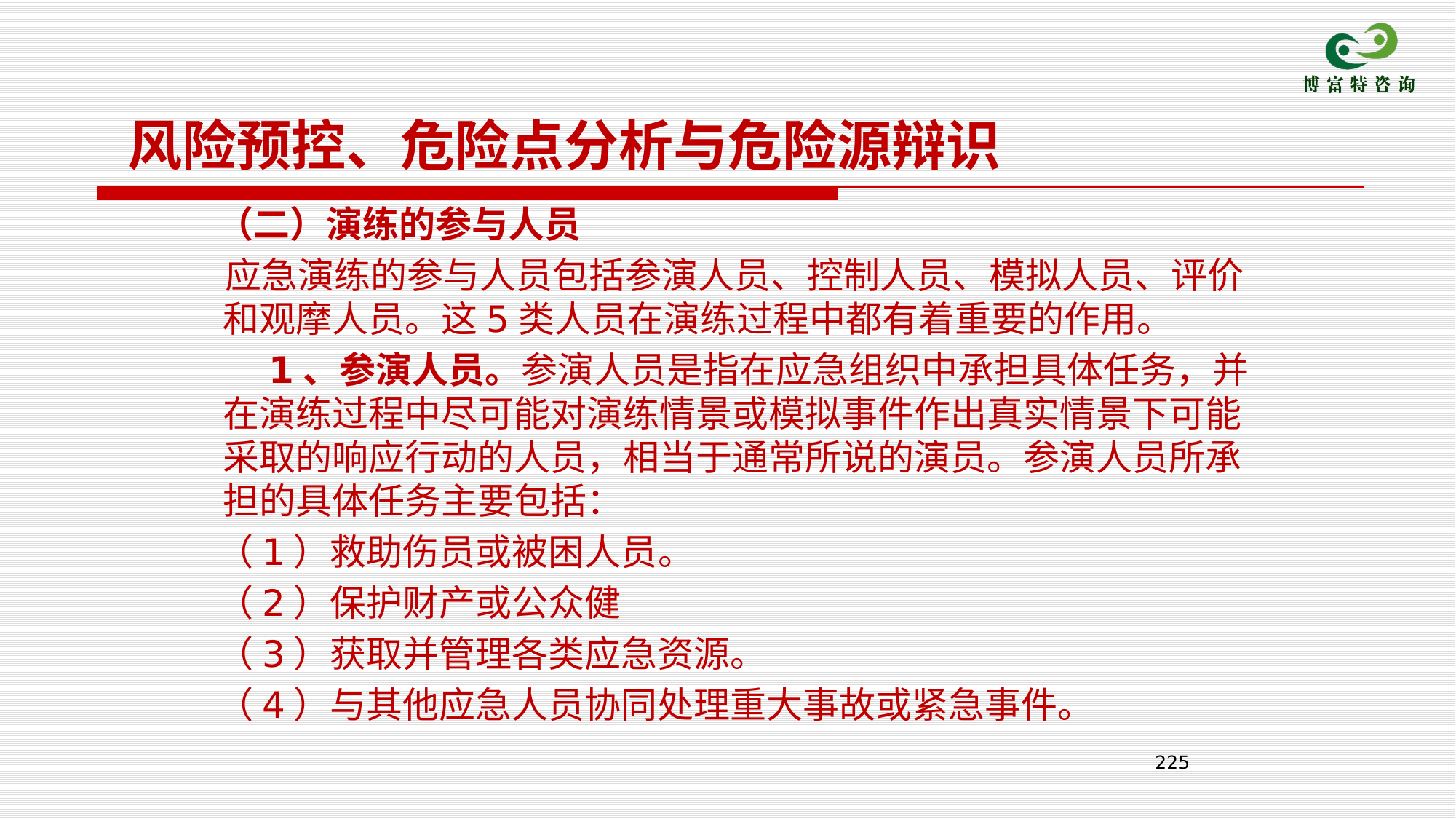

风险预控、危险点分析与危险源辩识
     （二）演练的参与人员
      应急演练的参与人员包括参演人员、控制人员、模拟人员、评价和观摩人员。这5类人员在演练过程中都有着重要的作用。
        1、参演人员。参演人员是指在应急组织中承担具体任务，并在演练过程中尽可能对演练情景或模拟事件作出真实情景下可能采取的响应行动的人员，相当于通常所说的演员。参演人员所承担的具体任务主要包括：
     （1）救助伤员或被困人员。
     （2）保护财产或公众健
     （3）获取并管理各类应急资源。
     （4）与其他应急人员协同处理重大事故或紧急事件。

225